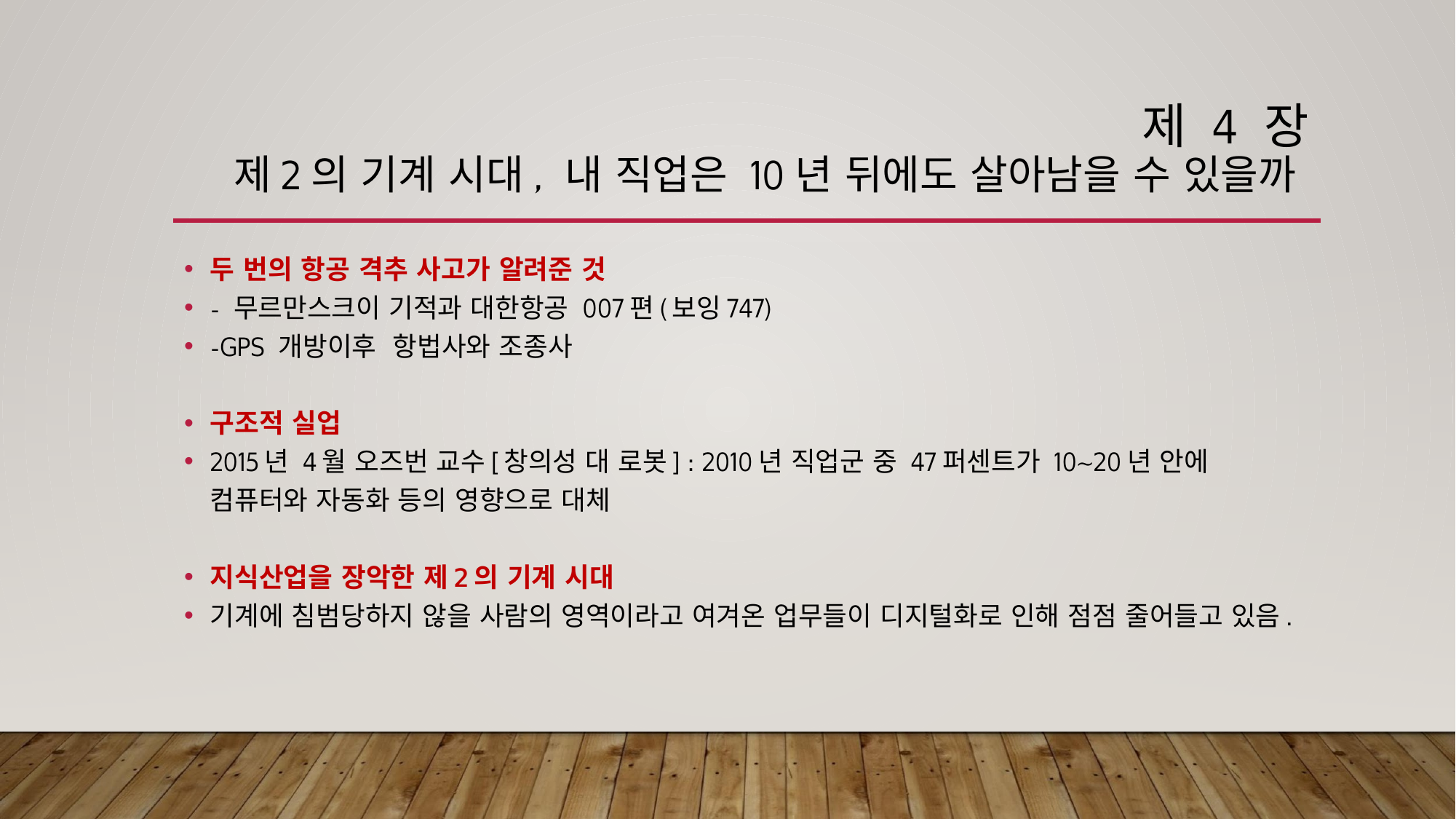

# 제 4 장 제2의 기계 시대, 내 직업은 10년 뒤에도 살아남을 수 있을까
두 번의 항공 격추 사고가 알려준 것
- 무르만스크이 기적과 대한항공 007편(보잉747)
-GPS 개방이후  항법사와 조종사

구조적 실업
2015년 4월 오즈번 교수[창의성 대 로봇] : 2010년 직업군 중 47퍼센트가 10~20년 안에 컴퓨터와 자동화 등의 영향으로 대체

지식산업을 장악한 제2의 기계 시대
기계에 침범당하지 않을 사람의 영역이라고 여겨온 업무들이 디지털화로 인해 점점 줄어들고 있음.